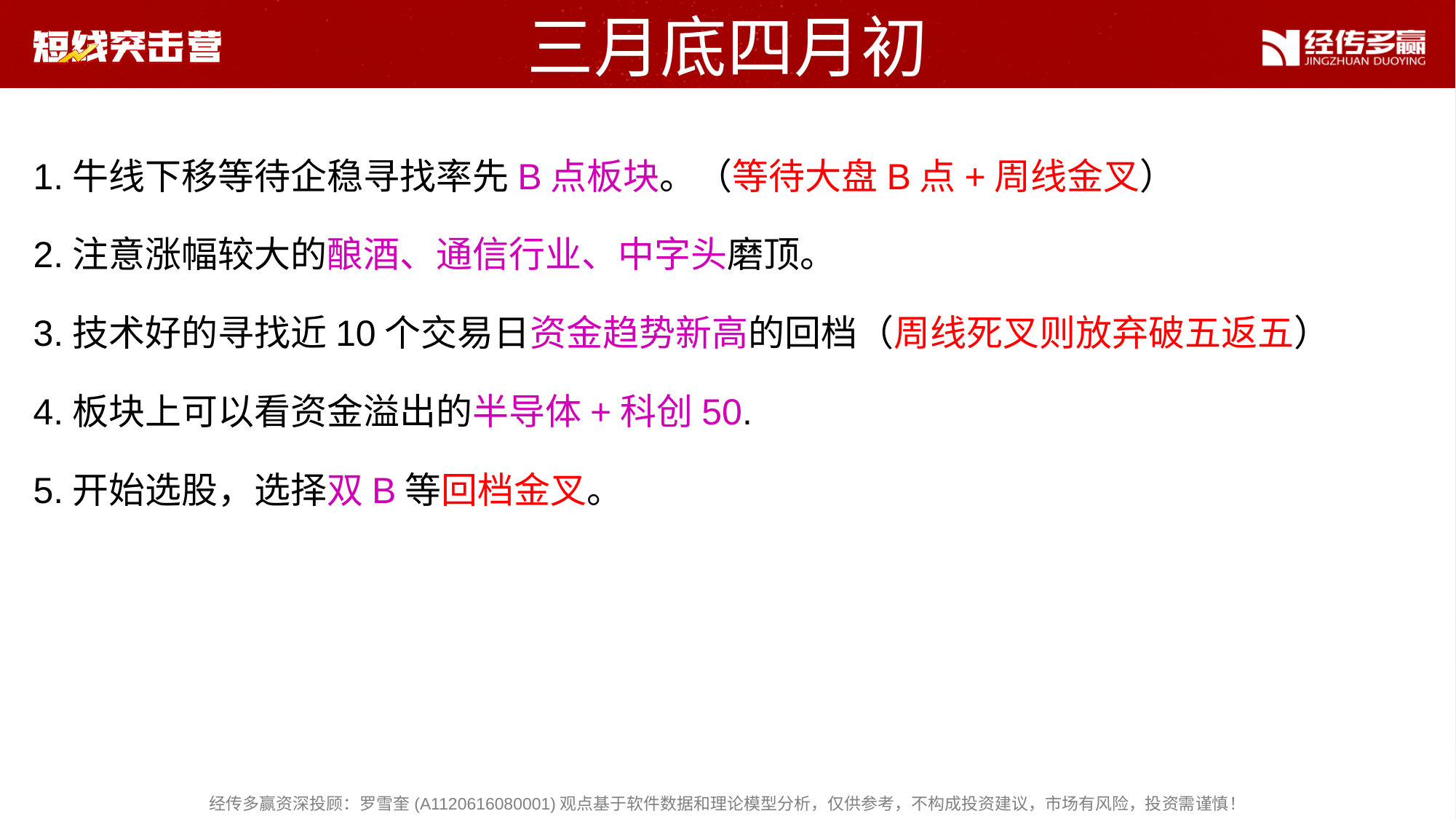

三月底四月初
1.牛线下移等待企稳寻找率先B点板块。（等待大盘B点+周线金叉）
2.注意涨幅较大的酿酒、通信行业、中字头磨顶。
3.技术好的寻找近10个交易日资金趋势新高的回档（周线死叉则放弃破五返五）
4.板块上可以看资金溢出的半导体+科创50.
5.开始选股，选择双B等回档金叉。